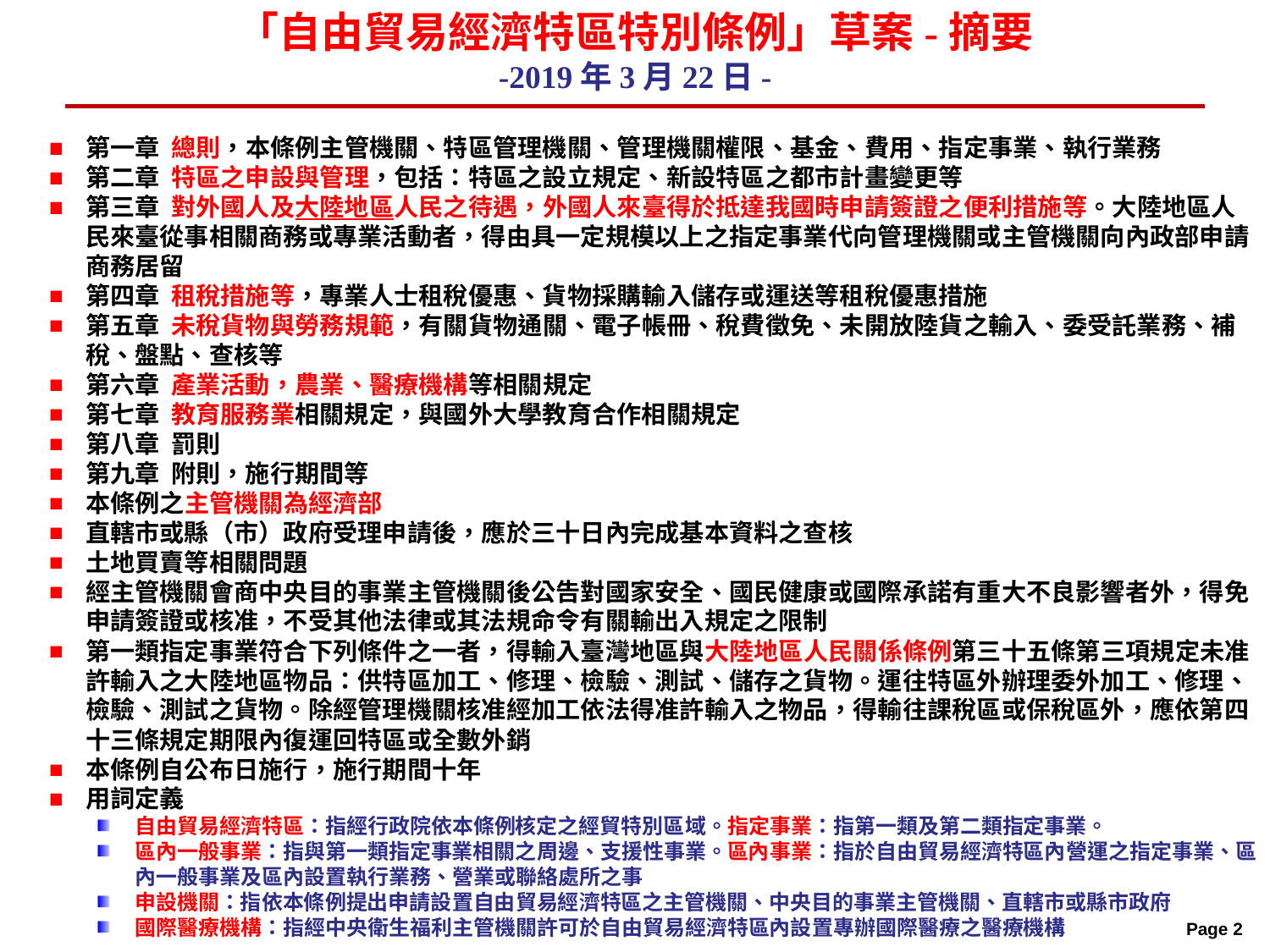

# 「自由貿易經濟特區特別條例」草案-摘要 -2019年3月22日-
第一章  總則，本條例主管機關、特區管理機關、管理機關權限、基金、費用、指定事業、執行業務
第二章  特區之申設與管理，包括：特區之設立規定、新設特區之都市計畫變更等
第三章  對外國人及大陸地區人民之待遇，外國人來臺得於抵達我國時申請簽證之便利措施等。大陸地區人民來臺從事相關商務或專業活動者，得由具一定規模以上之指定事業代向管理機關或主管機關向內政部申請商務居留
第四章  租稅措施等，專業人士租稅優惠、貨物採購輸入儲存或運送等租稅優惠措施
第五章  未稅貨物與勞務規範，有關貨物通關、電子帳冊、稅費徵免、未開放陸貨之輸入、委受託業務、補稅、盤點、查核等
第六章  產業活動，農業、醫療機構等相關規定
第七章  教育服務業相關規定，與國外大學教育合作相關規定
第八章  罰則
第九章  附則，施行期間等
本條例之主管機關為經濟部
直轄市或縣（市）政府受理申請後，應於三十日內完成基本資料之查核
土地買賣等相關問題
經主管機關會商中央目的事業主管機關後公告對國家安全、國民健康或國際承諾有重大不良影響者外，得免申請簽證或核准，不受其他法律或其法規命令有關輸出入規定之限制
第一類指定事業符合下列條件之一者，得輸入臺灣地區與大陸地區人民關係條例第三十五條第三項規定未准許輸入之大陸地區物品：供特區加工、修理、檢驗、測試、儲存之貨物。運往特區外辦理委外加工、修理、檢驗、測試之貨物。除經管理機關核准經加工依法得准許輸入之物品，得輸往課稅區或保稅區外，應依第四十三條規定期限內復運回特區或全數外銷
本條例自公布日施行，施行期間十年
用詞定義
自由貿易經濟特區：指經行政院依本條例核定之經貿特別區域。指定事業：指第一類及第二類指定事業。
區內一般事業：指與第一類指定事業相關之周邊、支援性事業。區內事業：指於自由貿易經濟特區內營運之指定事業、區內一般事業及區內設置執行業務、營業或聯絡處所之事
申設機關：指依本條例提出申請設置自由貿易經濟特區之主管機關、中央目的事業主管機關、直轄市或縣市政府
國際醫療機構：指經中央衛生福利主管機關許可於自由貿易經濟特區內設置專辦國際醫療之醫療機構